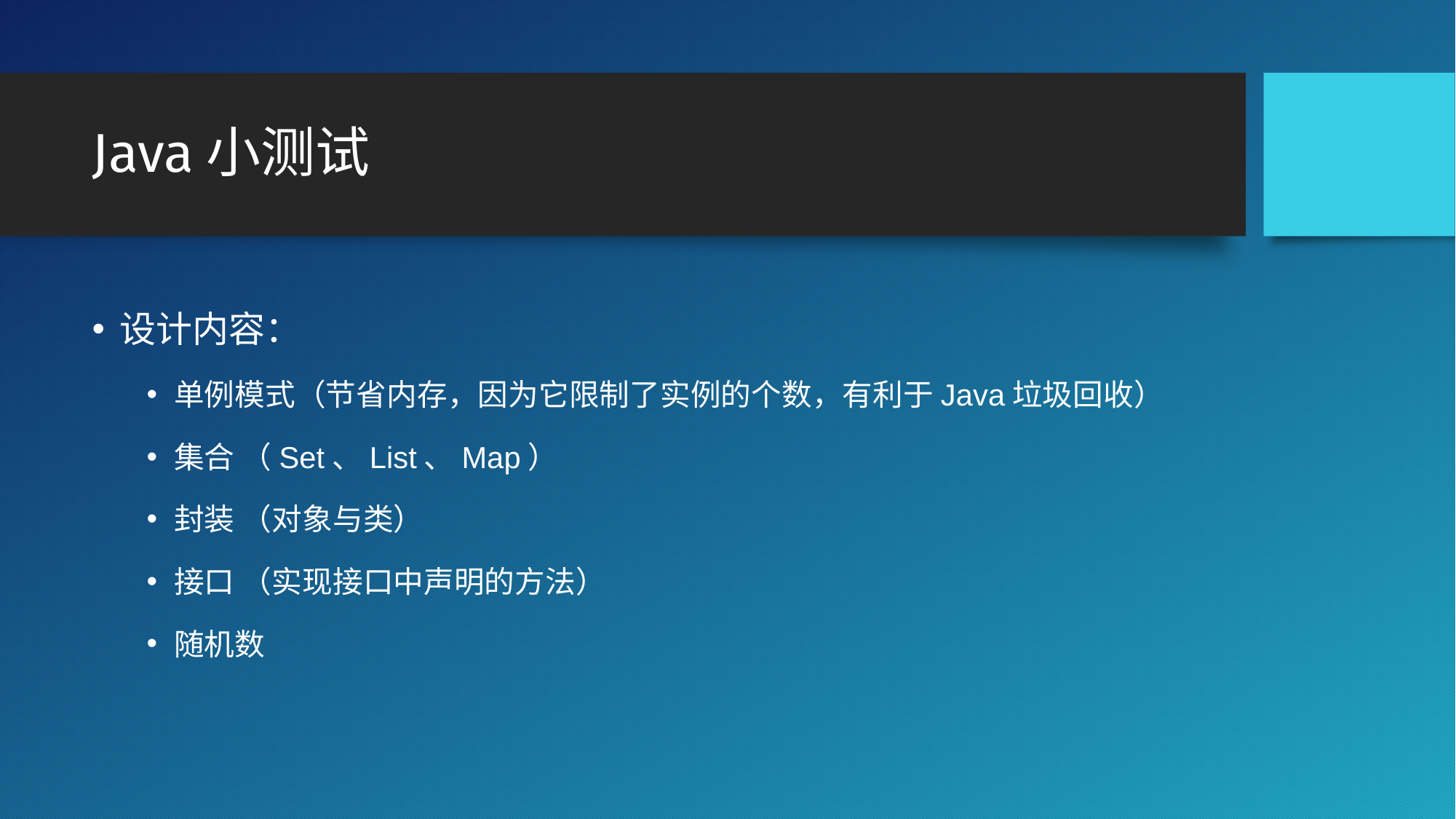

# Java小测试
设计内容：
单例模式（节省内存，因为它限制了实例的个数，有利于Java垃圾回收）
集合 （Set、List、Map）
封装 （对象与类）
接口 （实现接口中声明的方法）
随机数